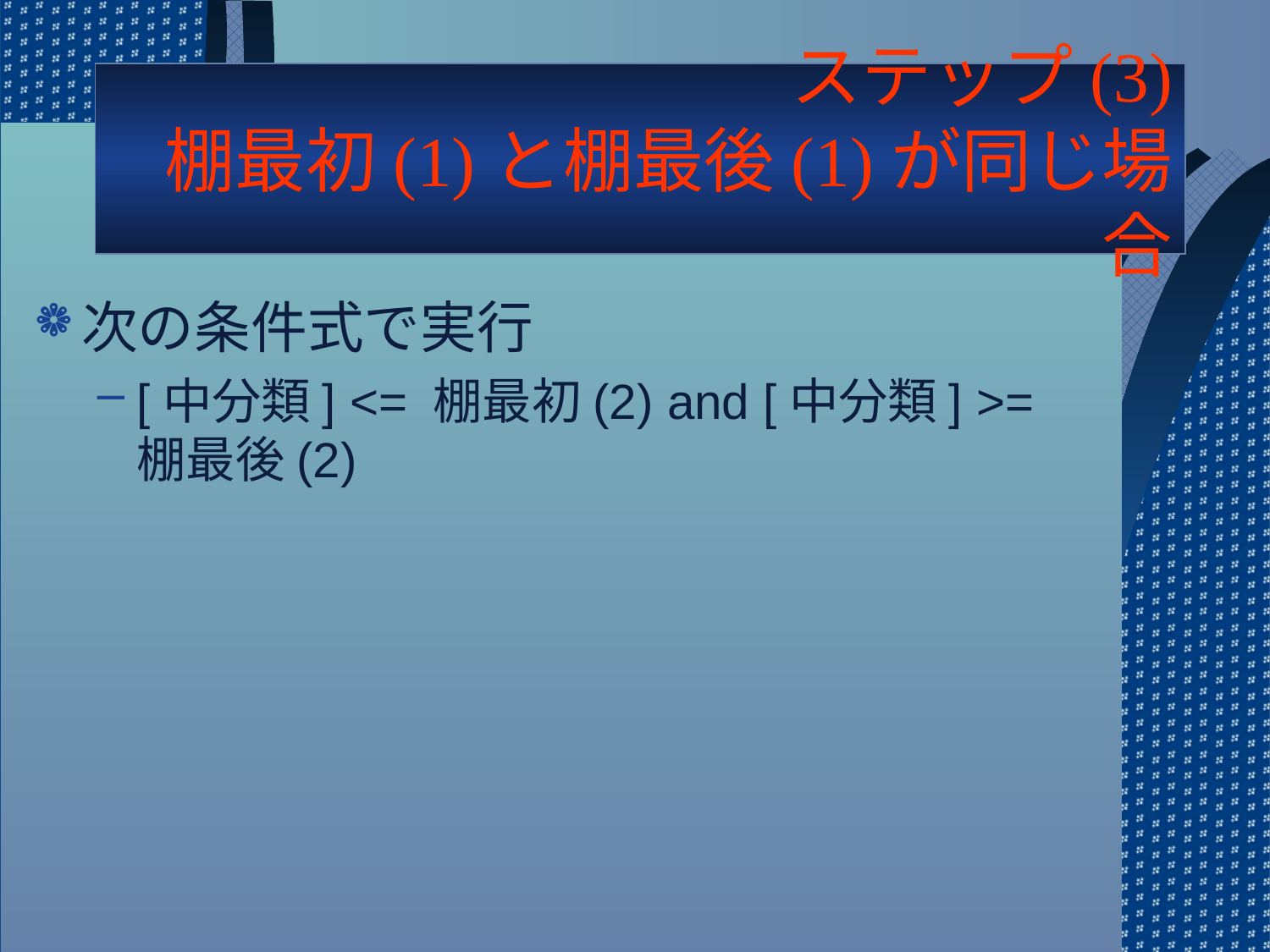

# ステップ(3) 棚最初(1)と棚最後(1)が同じ場合
次の条件式で実行
[中分類] <= 棚最初(2) and [中分類] >= 棚最後(2)